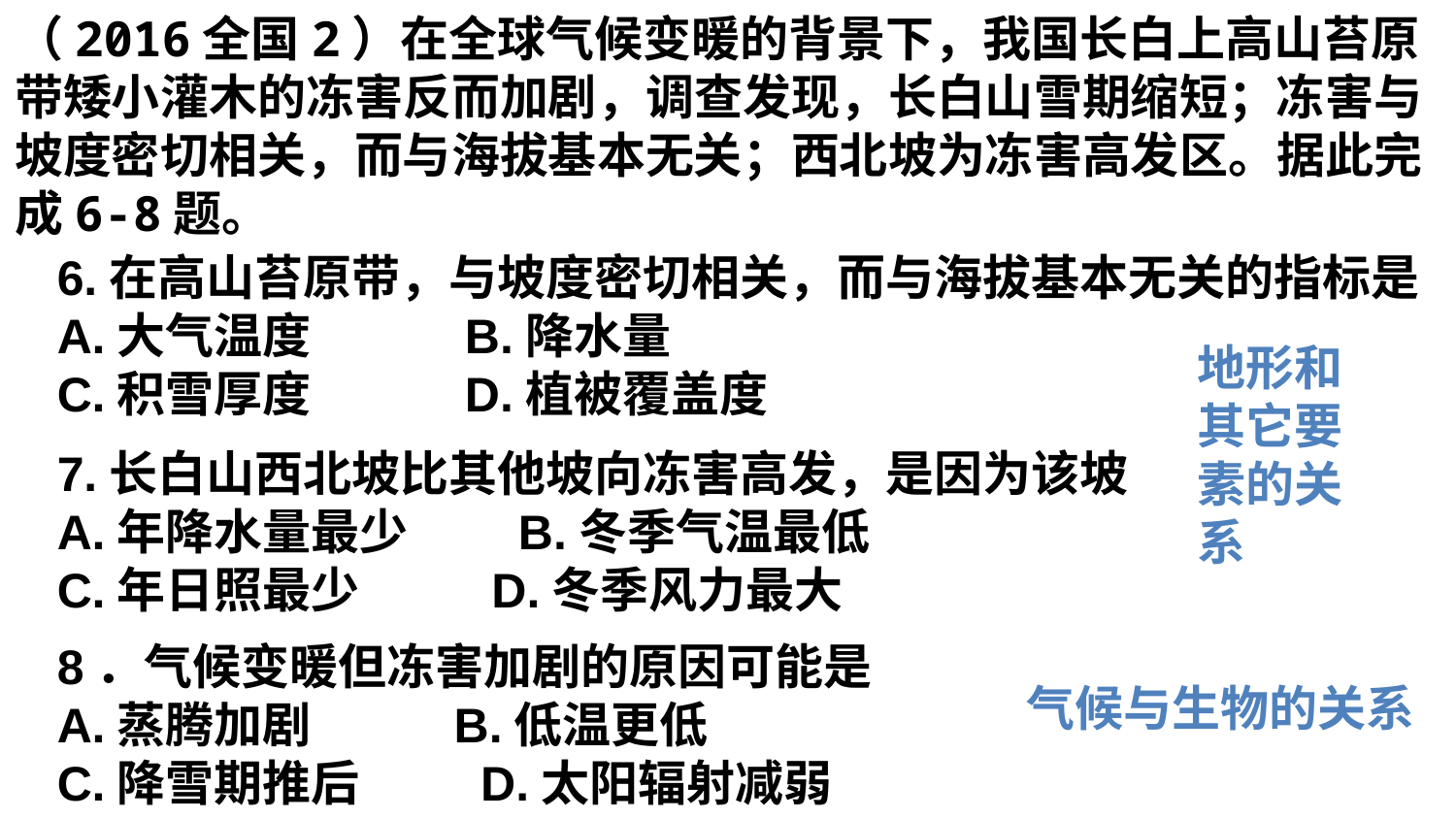

（2016全国2）在全球气候变暖的背景下，我国长白上高山苔原带矮小灌木的冻害反而加剧，调查发现，长白山雪期缩短；冻害与坡度密切相关，而与海拔基本无关；西北坡为冻害高发区。据此完成6-8题。
6.在高山苔原带，与坡度密切相关，而与海拔基本无关的指标是
A.大气温度             B.降水量
C.积雪厚度             D.植被覆盖度
地形和其它要素的关系
7.长白山西北坡比其他坡向冻害高发，是因为该坡
A.年降水量最少         B.冬季气温最低
C.年日照最少           D.冬季风力最大
8．气候变暖但冻害加剧的原因可能是
A.蒸腾加剧            B.低温更低
C.降雪期推后          D.太阳辐射减弱
气候与生物的关系